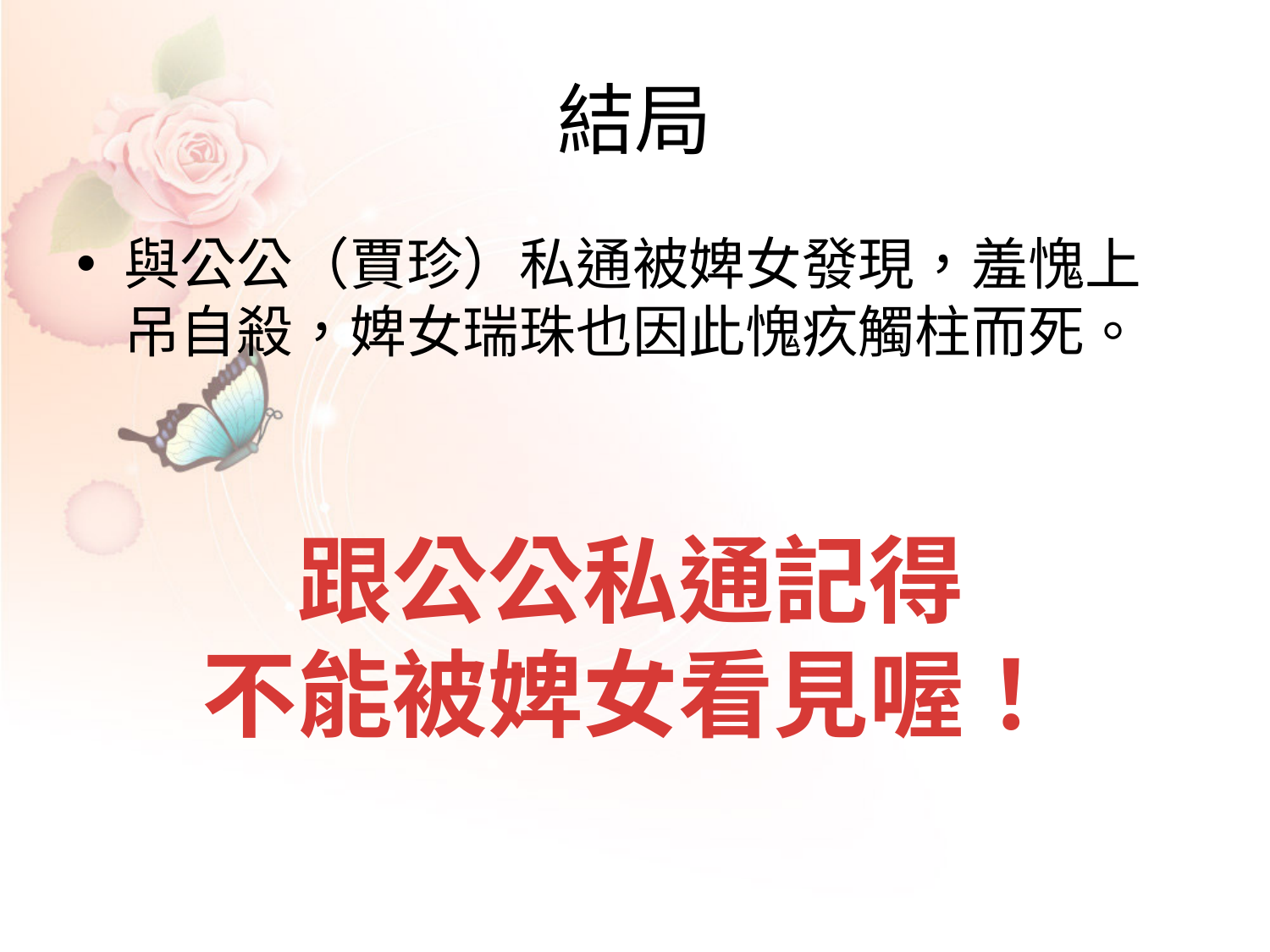

# 結局
與公公（賈珍）私通被婢女發現，羞愧上吊自殺，婢女瑞珠也因此愧疚觸柱而死。
跟公公私通記得
不能被婢女看見喔！